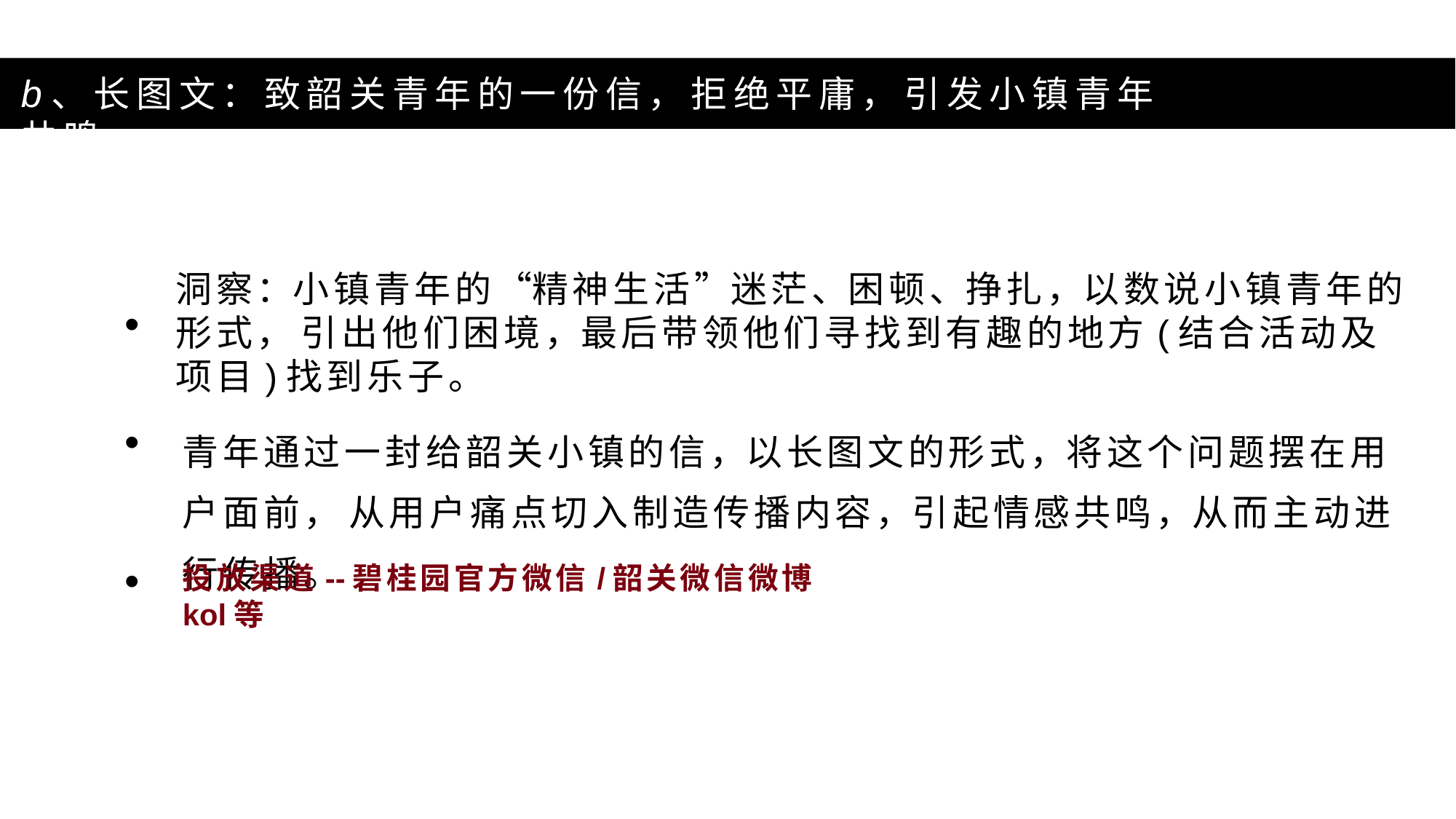

# b、长图文：致韶关青年的一份信，拒绝平庸，引发小镇青年共鸣
洞察：小镇青年的“精神生活”迷茫、困顿、挣扎，以数说小镇青年的形式， 引出他们困境，最后带领他们寻找到有趣的地方(结合活动及项目)找到乐子。
青年通过一封给韶关小镇的信，以长图文的形式，将这个问题摆在用户面前， 从用户痛点切入制造传播内容，引起情感共鸣，从而主动进行传播。
•
•
•
投放渠道--碧桂园官方微信/韶关微信微博kol等